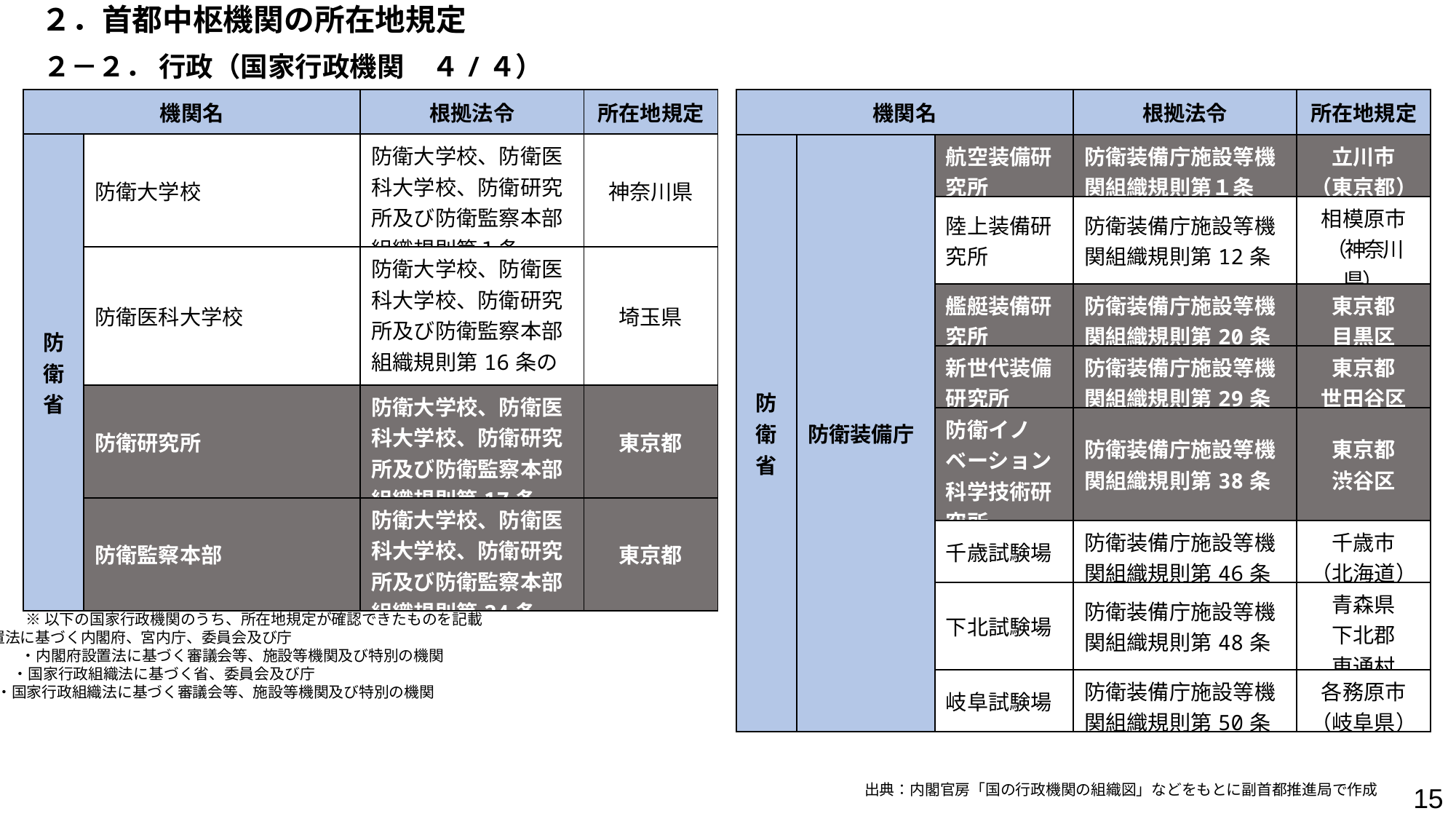

２．首都中枢機関の所在地規定
２－２． 行政（国家行政機関　４/４）
| 機関名 |  | 根拠法令 | 所在地規定 |
| --- | --- | --- | --- |
| 防衛省 | 防衛大学校 | 防衛大学校、防衛医科大学校、防衛研究所及び防衛監察本部組織規則第１条 | 神奈川県 |
|  | 防衛医科大学校 | 防衛大学校、防衛医科大学校、防衛研究所及び防衛監察本部組織規則第16条の６ | 埼玉県 |
|  | 防衛研究所 | 防衛大学校、防衛医科大学校、防衛研究所及び防衛監察本部組織規則第17条 | 東京都 |
|  | 防衛監察本部 | 防衛大学校、防衛医科大学校、防衛研究所及び防衛監察本部組織規則第24条 | 東京都 |
| 機関名 |  |  | 根拠法令 | 所在地規定 |
| --- | --- | --- | --- | --- |
| 防衛省 | 防衛装備庁 | 航空装備研究所 | 防衛装備庁施設等機関組織規則第１条 | 立川市 （東京都） |
|  |  | 陸上装備研究所 | 防衛装備庁施設等機関組織規則第12条 | 相模原市 （神奈川県） |
|  |  | 艦艇装備研究所 | 防衛装備庁施設等機関組織規則第20条 | 東京都 目黒区 |
|  |  | 新世代装備研究所 | 防衛装備庁施設等機関組織規則第29条 | 東京都 世田谷区 |
|  |  | 防衛イノベーション科学技術研究所 | 防衛装備庁施設等機関組織規則第38条 | 東京都 渋谷区 |
|  |  | 千歳試験場 | 防衛装備庁施設等機関組織規則第46条 | 千歳市 （北海道） |
|  |  | 下北試験場 | 防衛装備庁施設等機関組織規則第48条 | 青森県 下北郡 東通村 |
|  |  | 岐阜試験場 | 防衛装備庁施設等機関組織規則第50条 | 各務原市 （岐阜県） |
※以下の国家行政機関のうち、所在地規定が確認できたものを記載
　                          ・内閣府設置法に基づく内閣府、宮内庁、委員会及び庁
　　　　　　　　　　　　　　・内閣府設置法に基づく審議会等、施設等機関及び特別の機関
　　　　　　　　　　　　 　 ・国家行政組織法に基づく省、委員会及び庁
　　　　　　　　　　　      ・国家行政組織法に基づく審議会等、施設等機関及び特別の機関
出典：内閣官房「国の行政機関の組織図」などをもとに副首都推進局で作成
15